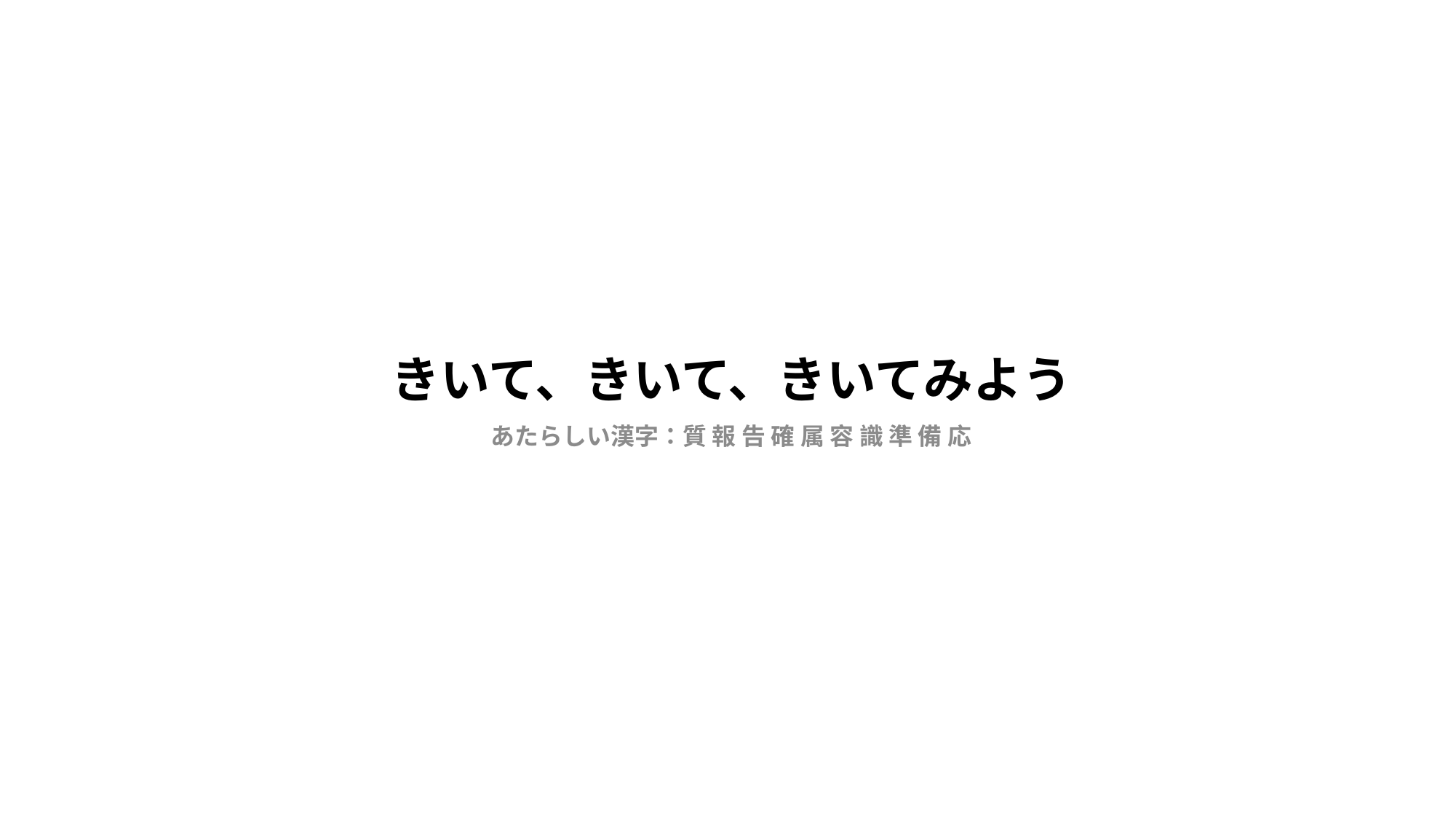

# きいて、きいて、きいてみよう
あたらしい漢字：質 報 告 確 属 容 識 準 備 応